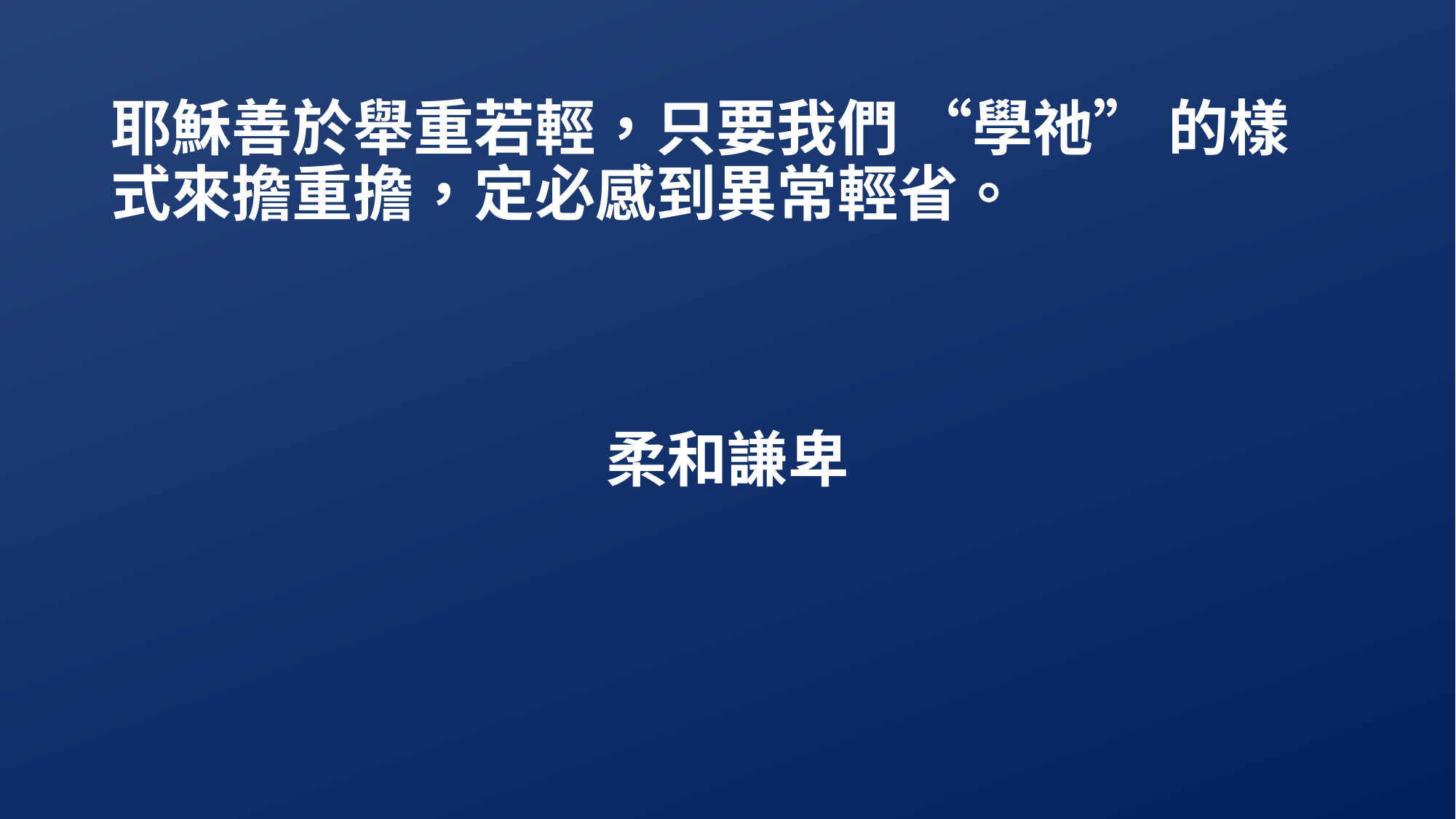

# 耶穌善於舉重若輕，只要我們 “學祂” 的樣式來擔重擔，定必感到異常輕省。
柔和謙卑